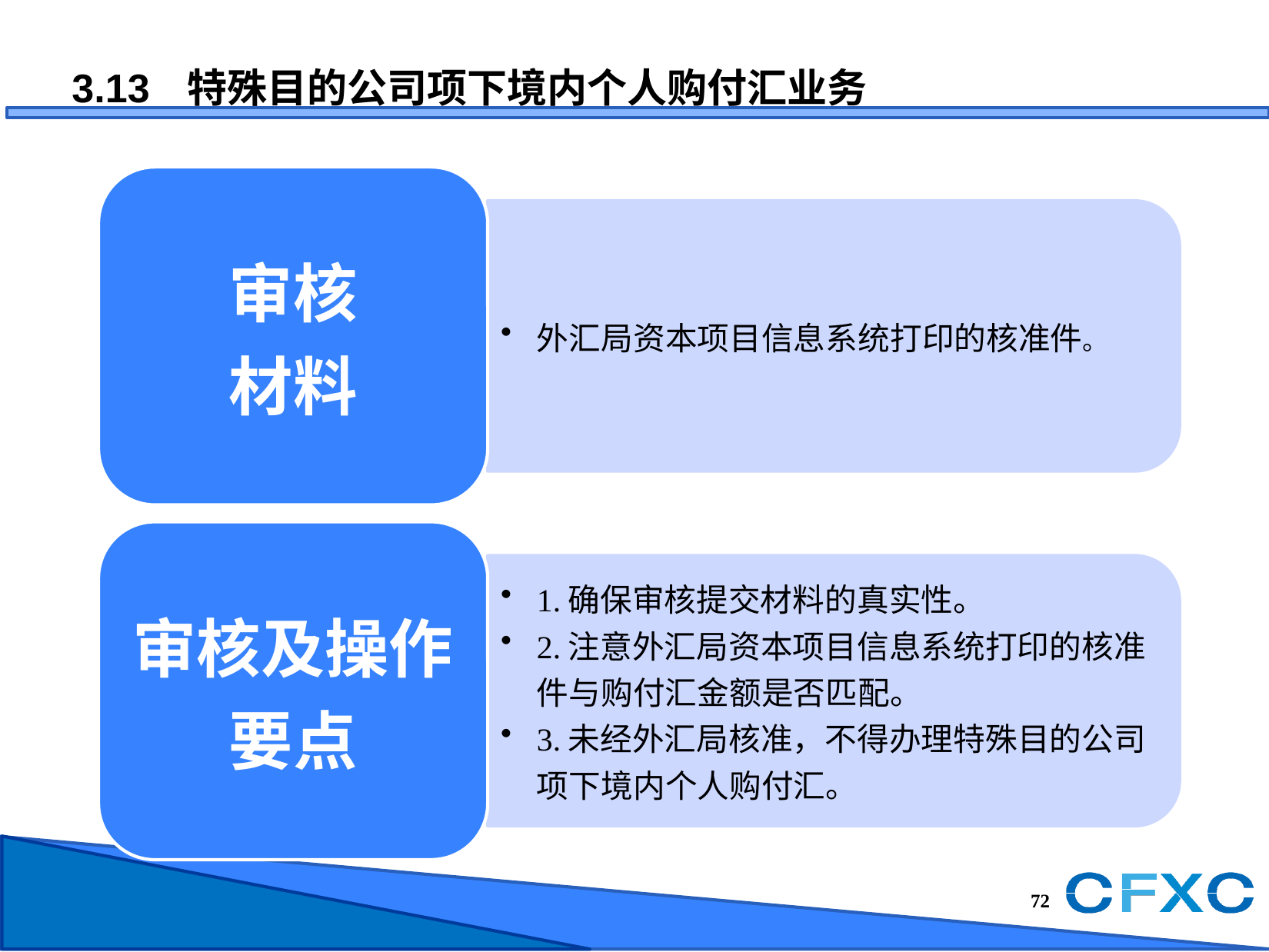

3.13	特殊目的公司项下境内个人购付汇业务
审核
材料
外汇局资本项目信息系统打印的核准件。
审核及操作要点
1.确保审核提交材料的真实性。
2.注意外汇局资本项目信息系统打印的核准件与购付汇金额是否匹配。
3.未经外汇局核准，不得办理特殊目的公司项下境内个人购付汇。
72